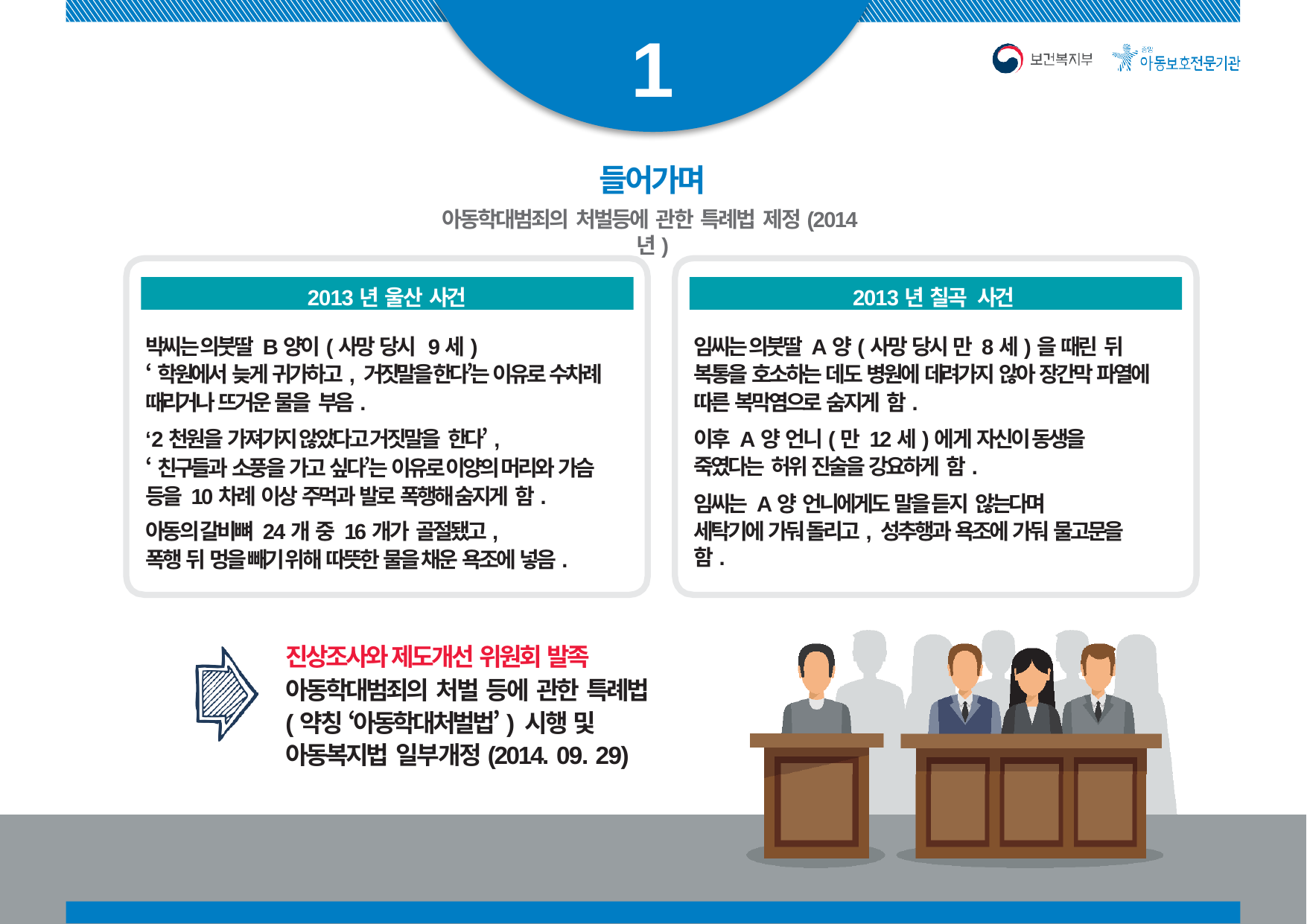

1
# 들어가며
아동학대범죄의 처벌등에 관한 특례법 제정(2014년)
2013년 울산 사건
2013년 칠곡 사건
박씨는 의붓딸 B양이(사망 당시 9세)
‘학원에서 늦게 귀가하고, 거짓말을 한다’는 이유로 수차례  때리거나 뜨거운 물을 부음.
‘2천원을 가져가지 않았다고 거짓말을 한다’,
‘친구들과 소풍을 가고 싶다’는 이유로 이양의 머리와 가슴  등을 10차례 이상 주먹과 발로 폭행해 숨지게 함.
아동의 갈비뼈 24개 중 16개가 골절됐고,
폭행 뒤 멍을 빼기 위해 따뜻한 물을 채운 욕조에 넣음.
임씨는 의붓딸 A양(사망 당시 만 8세)을 때린 뒤
복통을 호소하는 데도 병원에 데려가지 않아 장간막 파열에  따른 복막염으로 숨지게 함.
이후 A양 언니(만 12세)에게 자신이 동생을 죽였다는  허위 진술을 강요하게 함.
임씨는 A양 언니에게도 말을 듣지 않는다며
세탁기에 가둬 돌리고, 성추행과 욕조에 가둬 물고문을 함.
진상조사와 제도개선 위원회 발족
아동학대범죄의 처벌 등에 관한 특례법  (약칭 ‘아동학대처벌법’) 시행 및  아동복지법 일부개정(2014. 09. 29)